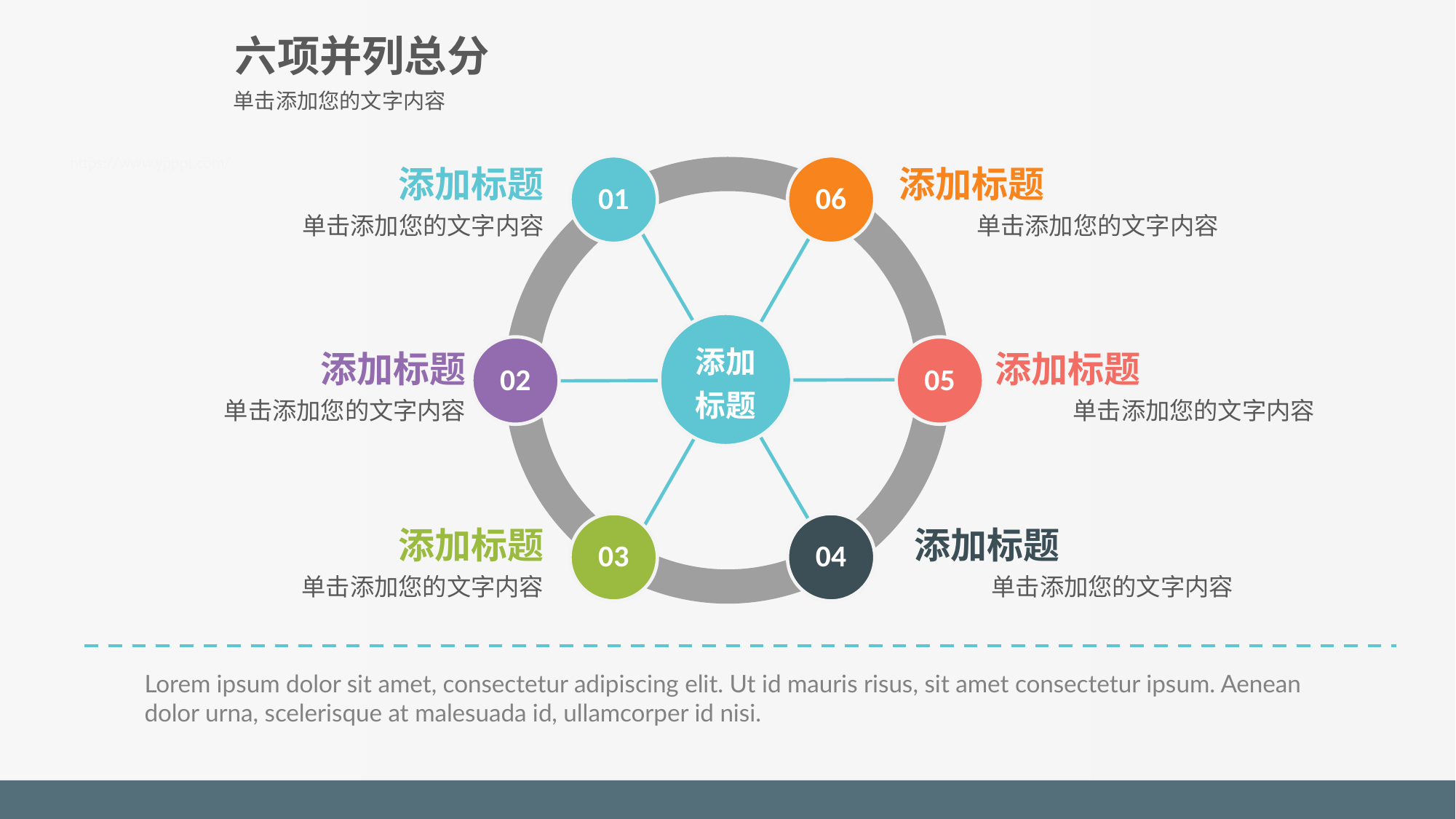

六项并列总分
单击添加您的文字内容
https://www.ypppt.com/
添加标题
单击添加您的文字内容
添加标题
单击添加您的文字内容
01
06

添加
标题
添加标题
单击添加您的文字内容
添加标题
单击添加您的文字内容
02
05
添加标题
单击添加您的文字内容
添加标题
单击添加您的文字内容
03
04
Lorem ipsum dolor sit amet, consectetur adipiscing elit. Ut id mauris risus, sit amet consectetur ipsum. Aenean dolor urna, scelerisque at malesuada id, ullamcorper id nisi.
布衣公子作品    http://teliss.yanj.cn